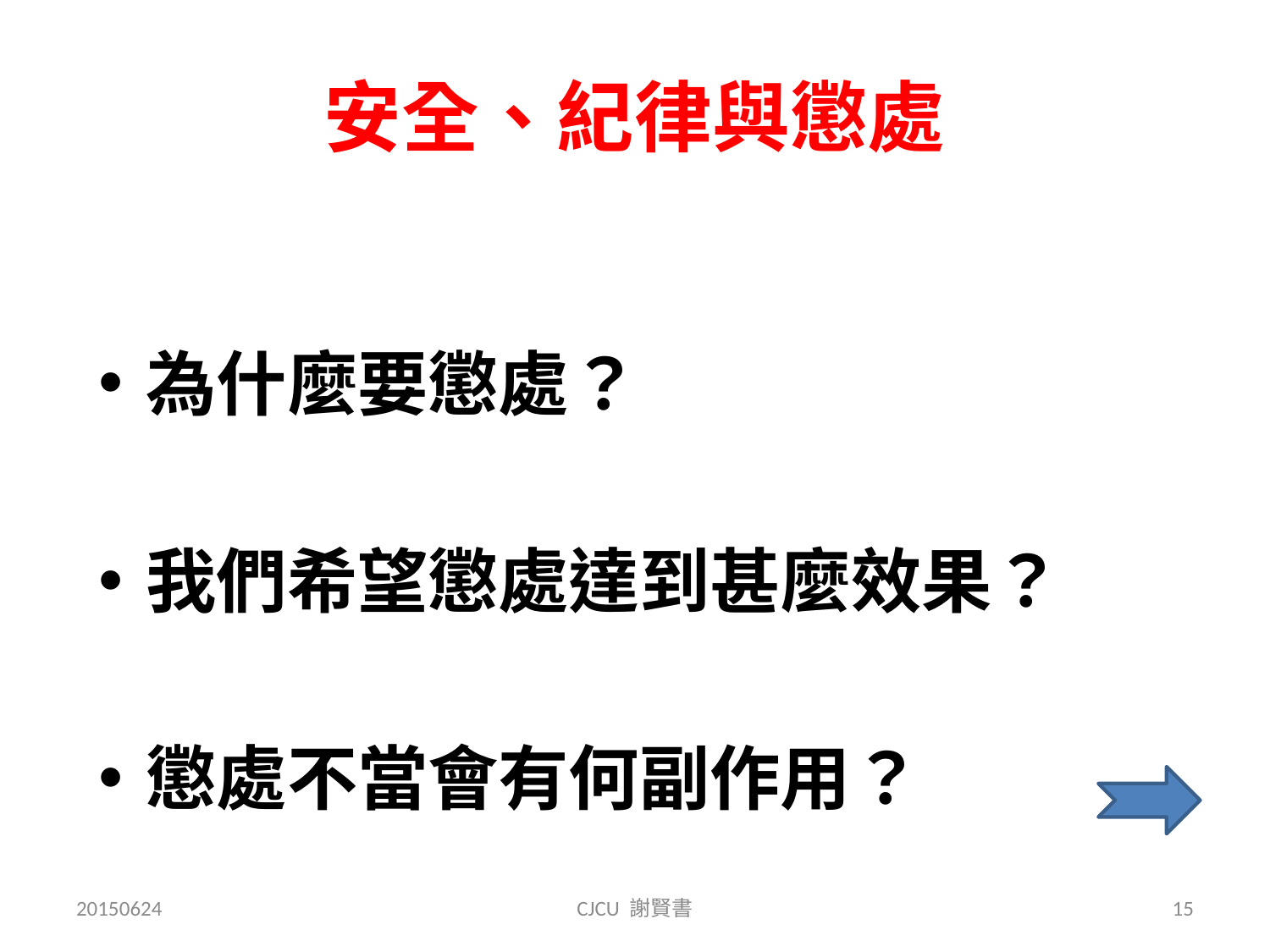

# 安全、紀律與懲處
為什麼要懲處？

我們希望懲處達到甚麼效果？

懲處不當會有何副作用？

20150624
CJCU 謝賢書
15